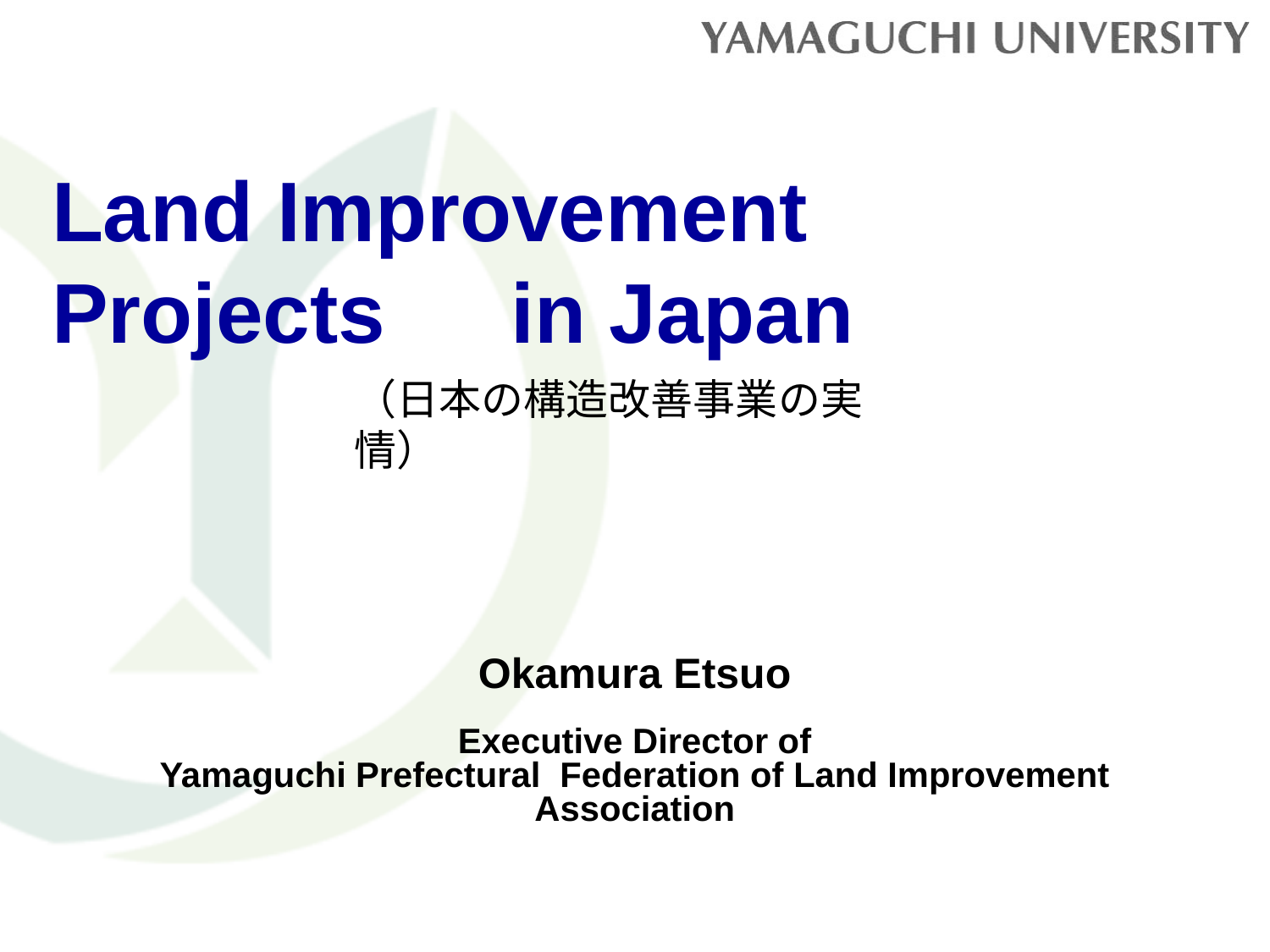

# Land Improvement Projects　in Japan
（日本の構造改善事業の実情）
Okamura Etsuo
Executive Director of
Yamaguchi Prefectural  Federation of Land Improvement Association